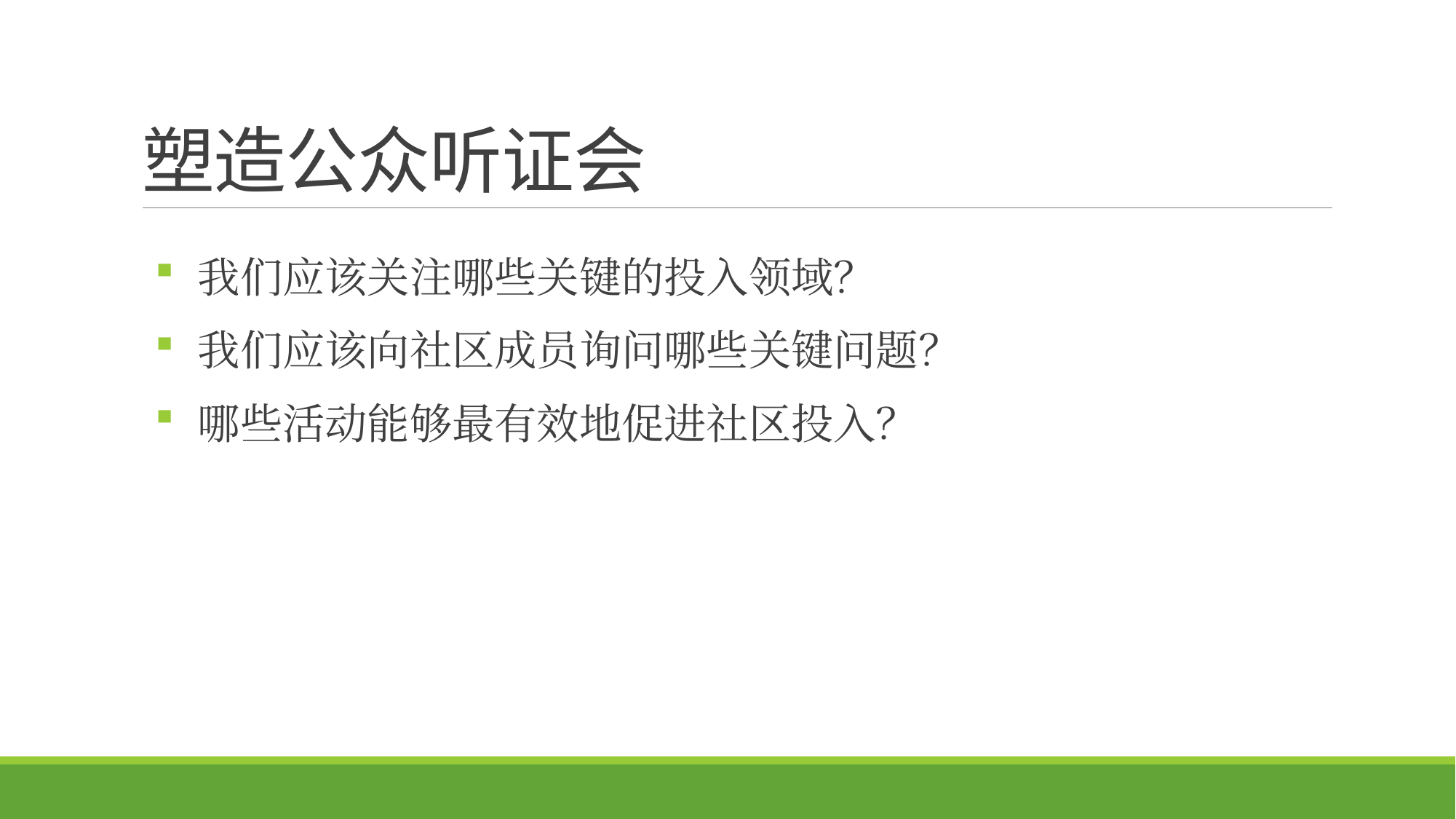

# 塑造公众听证会
 我们应该关注哪些关键的投入领域？
 我们应该向社区成员询问哪些关键问题？
 哪些活动能够最有效地促进社区投入？